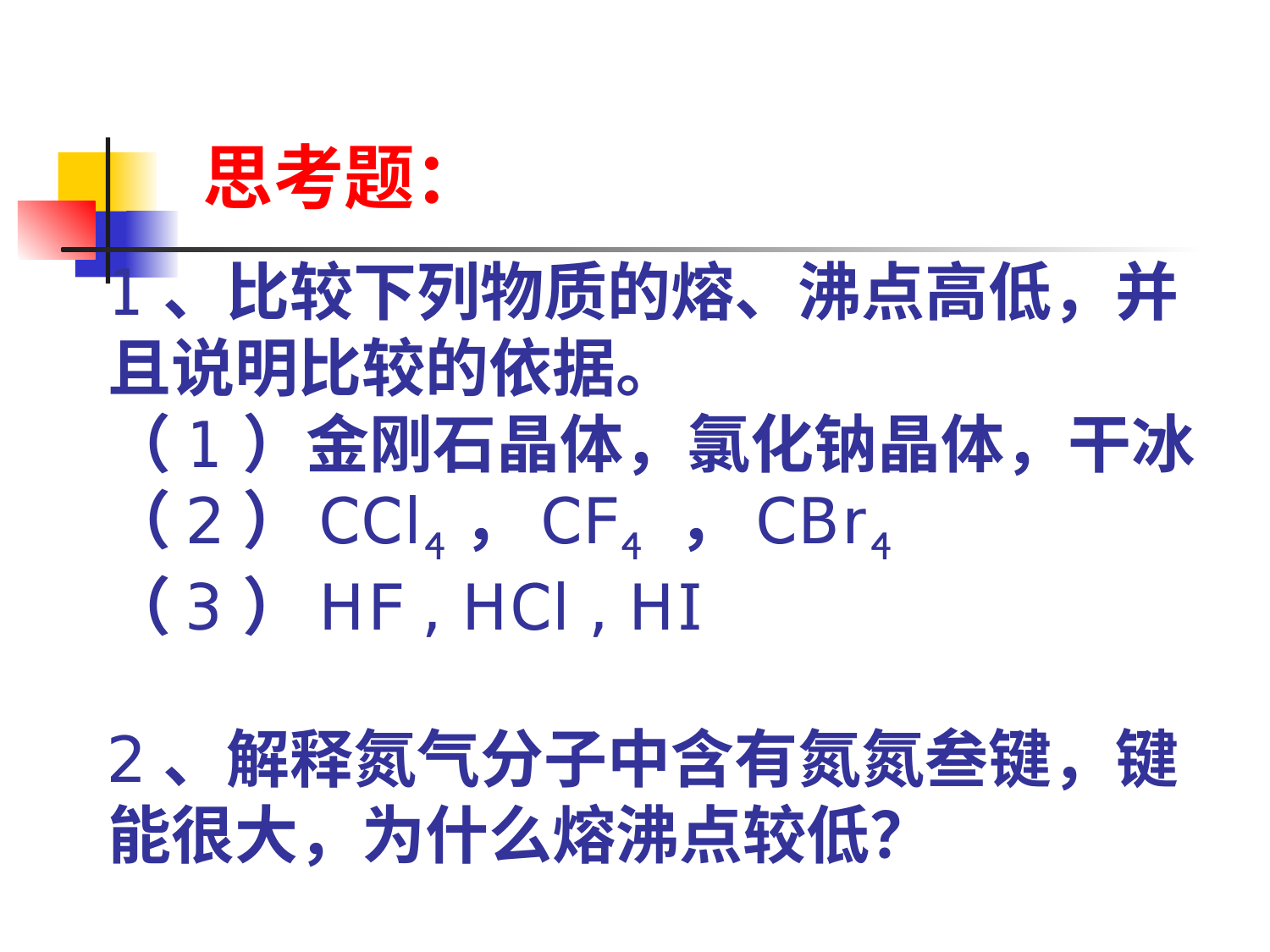

思考题：
# 1、比较下列物质的熔、沸点高低，并且说明比较的依据。 （1）金刚石晶体，氯化钠晶体，干冰 （2）CCl4，CF4 ，CBr4 （3）HF , HCl , HI 2、解释氮气分子中含有氮氮叁键，键能很大，为什么熔沸点较低？